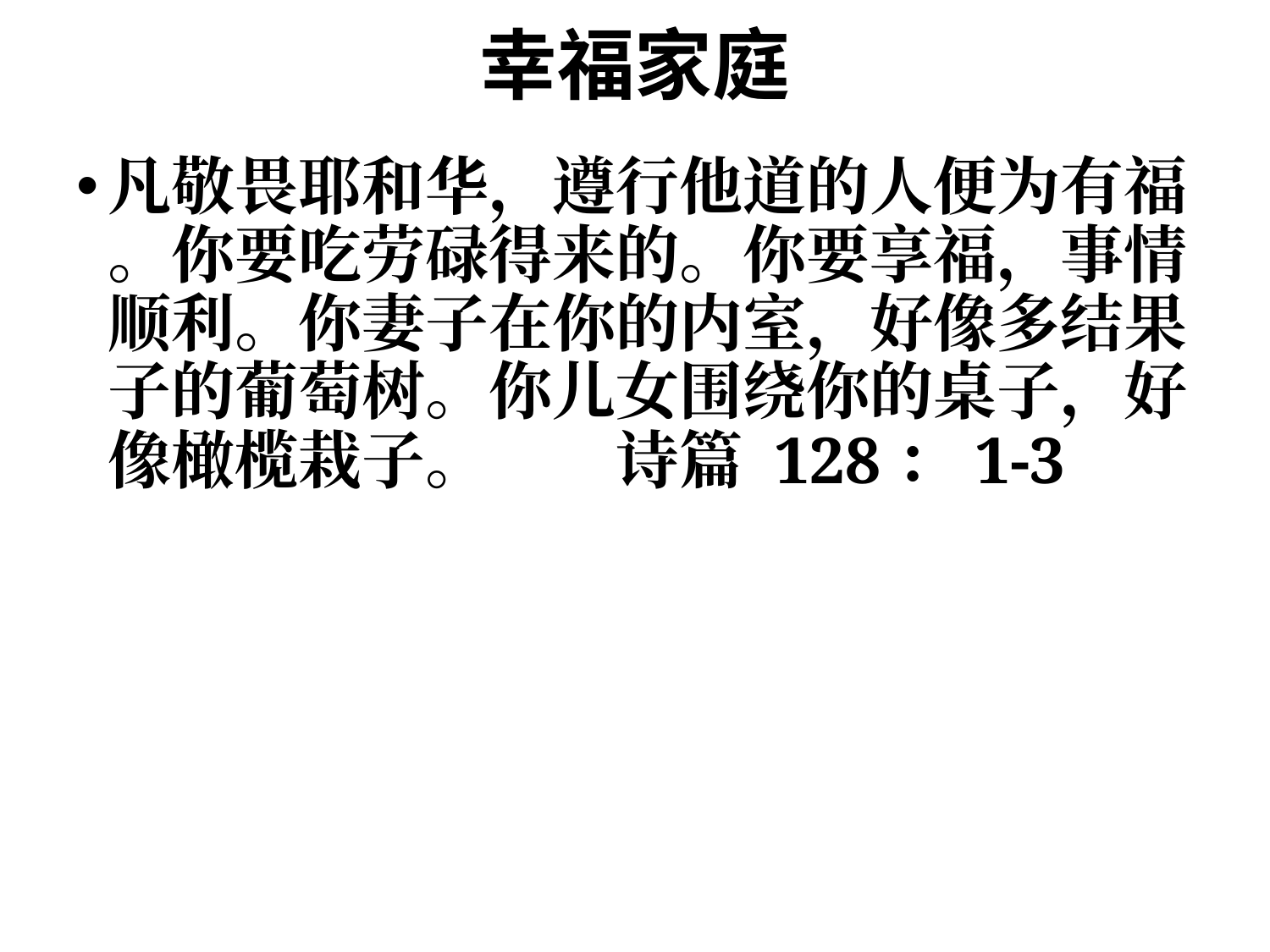

# 幸福家庭
凡敬畏耶和华，遵行他道的人便为有福 。你要吃劳碌得来的。你要享福，事情顺利。你妻子在你的内室，好像多结果子的葡萄树。你儿女围绕你的桌子，好像橄榄栽子。 	诗篇 128：1-3